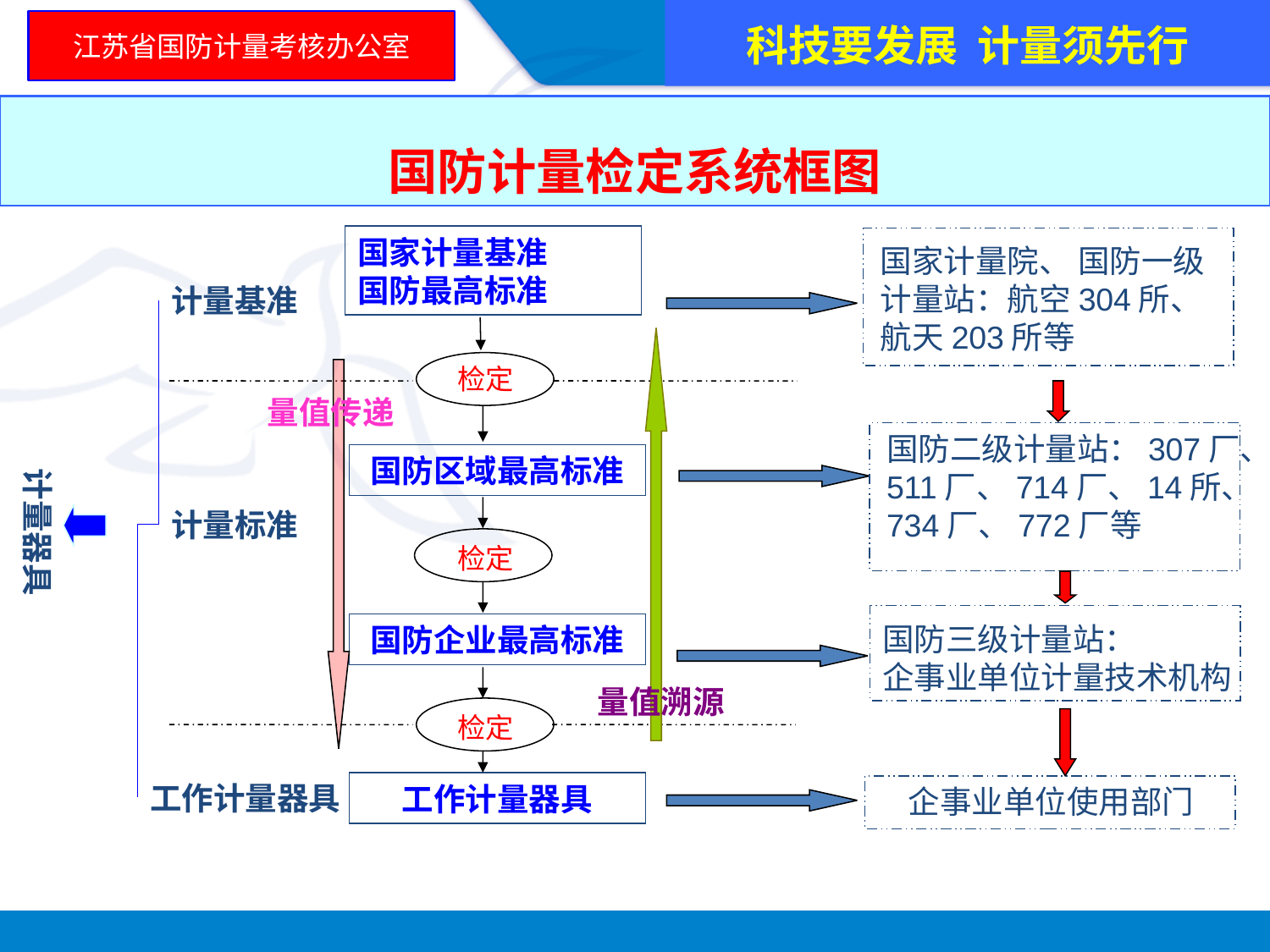

科技要发展  计量须先行
江苏省国防计量考核办公室

国防计量检定系统框图
国家计量基准
国防最高标准

国家计量院、 国防一级计量站：航空304所、
航天203所等
计量基准

检定

量值传递

国防二级计量站：307厂、511厂、714厂、14所、734厂、772厂等
国防区域最高标准
计量器具

计量标准

检定

国防三级计量站：
企事业单位计量技术机构
国防企业最高标准

量值溯源

检定

工作计量器具
工作计量器具

企事业单位使用部门